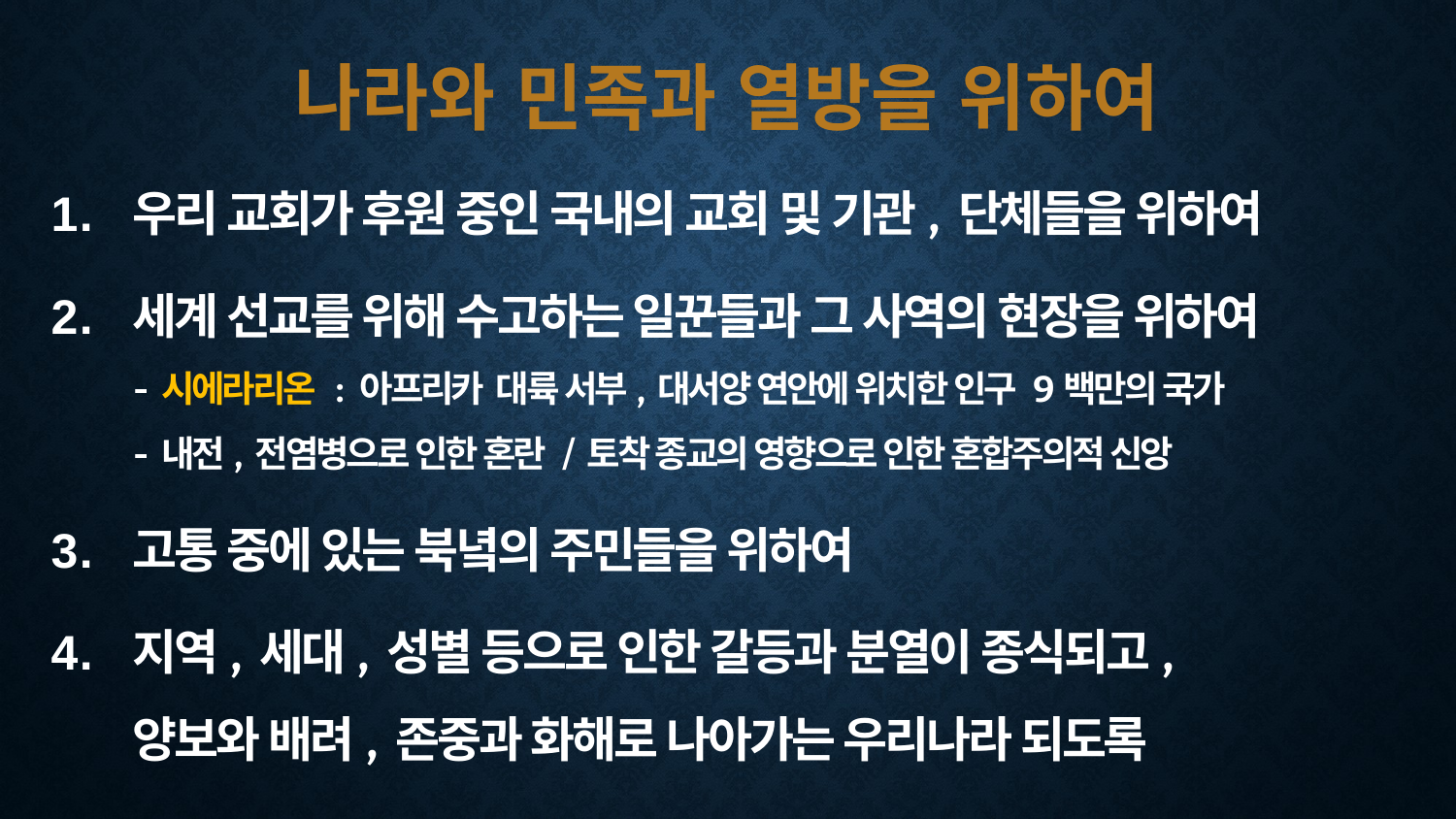

나라와 민족과 열방을 위하여
우리 교회가 후원 중인 국내의 교회 및 기관, 단체들을 위하여
세계 선교를 위해 수고하는 일꾼들과 그 사역의 현장을 위하여
- 시에라리온 :  아프리카  대륙 서부, 대서양 연안에 위치한 인구 9백만의 국가
- 내전, 전염병으로 인한 혼란 / 토착 종교의 영향으로 인한 혼합주의적 신앙
고통 중에 있는 북녘의 주민들을 위하여
지역, 세대, 성별 등으로 인한 갈등과 분열이 종식되고,
양보와 배려, 존중과 화해로 나아가는 우리나라 되도록